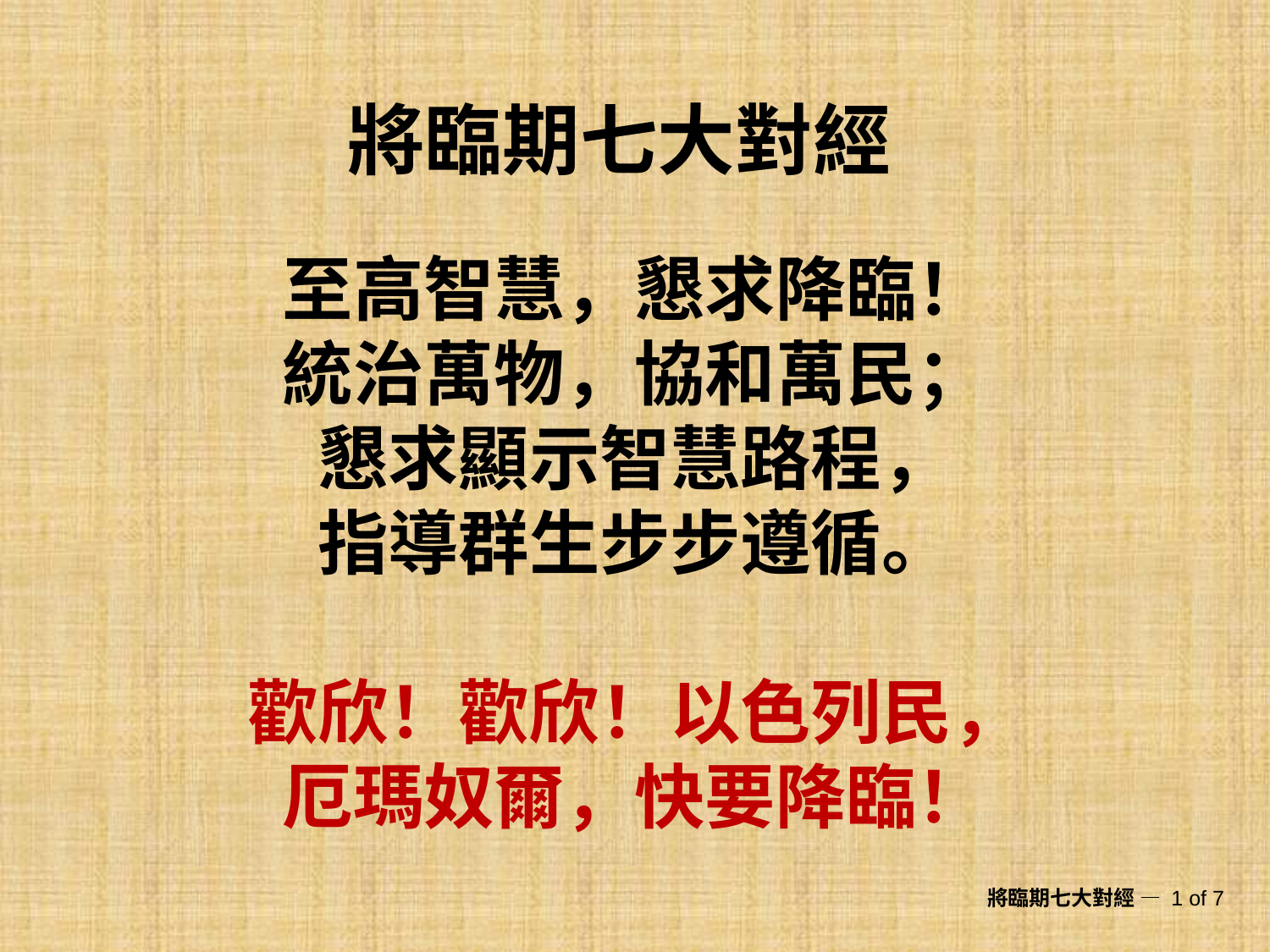

將臨期七大對經
至高智慧，懇求降臨！
統治萬物，協和萬民；
懇求顯示智慧路程，
指導群生步步遵循。

歡欣！歡欣！以色列民，
厄瑪奴爾，快要降臨！
將臨期七大對經 — 1 of 7